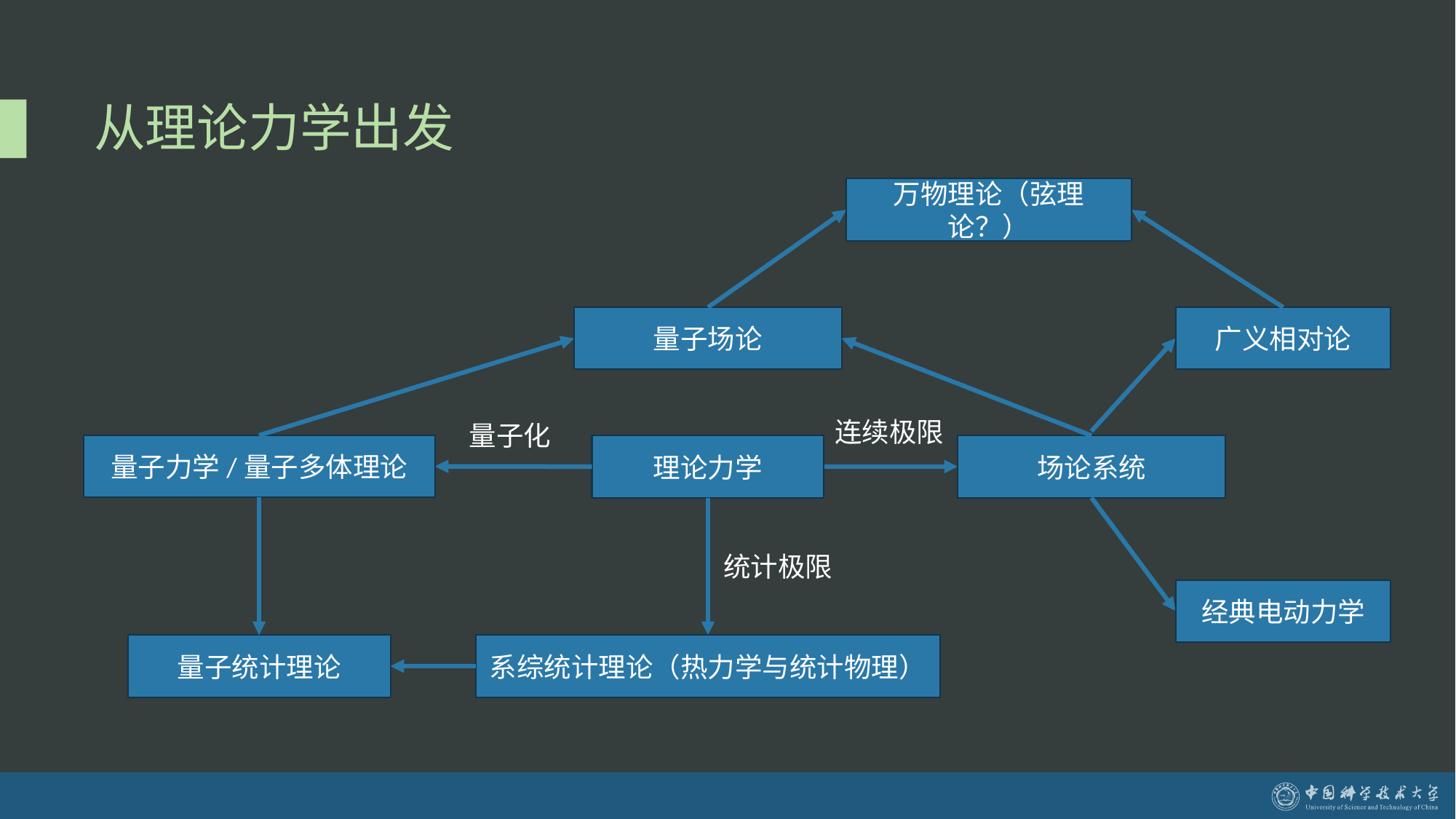

# 从理论力学出发
万物理论（弦理论？）
量子场论
广义相对论
连续极限
量子化
量子力学/量子多体理论
场论系统
理论力学
统计极限
经典电动力学
量子统计理论
系综统计理论（热力学与统计物理）